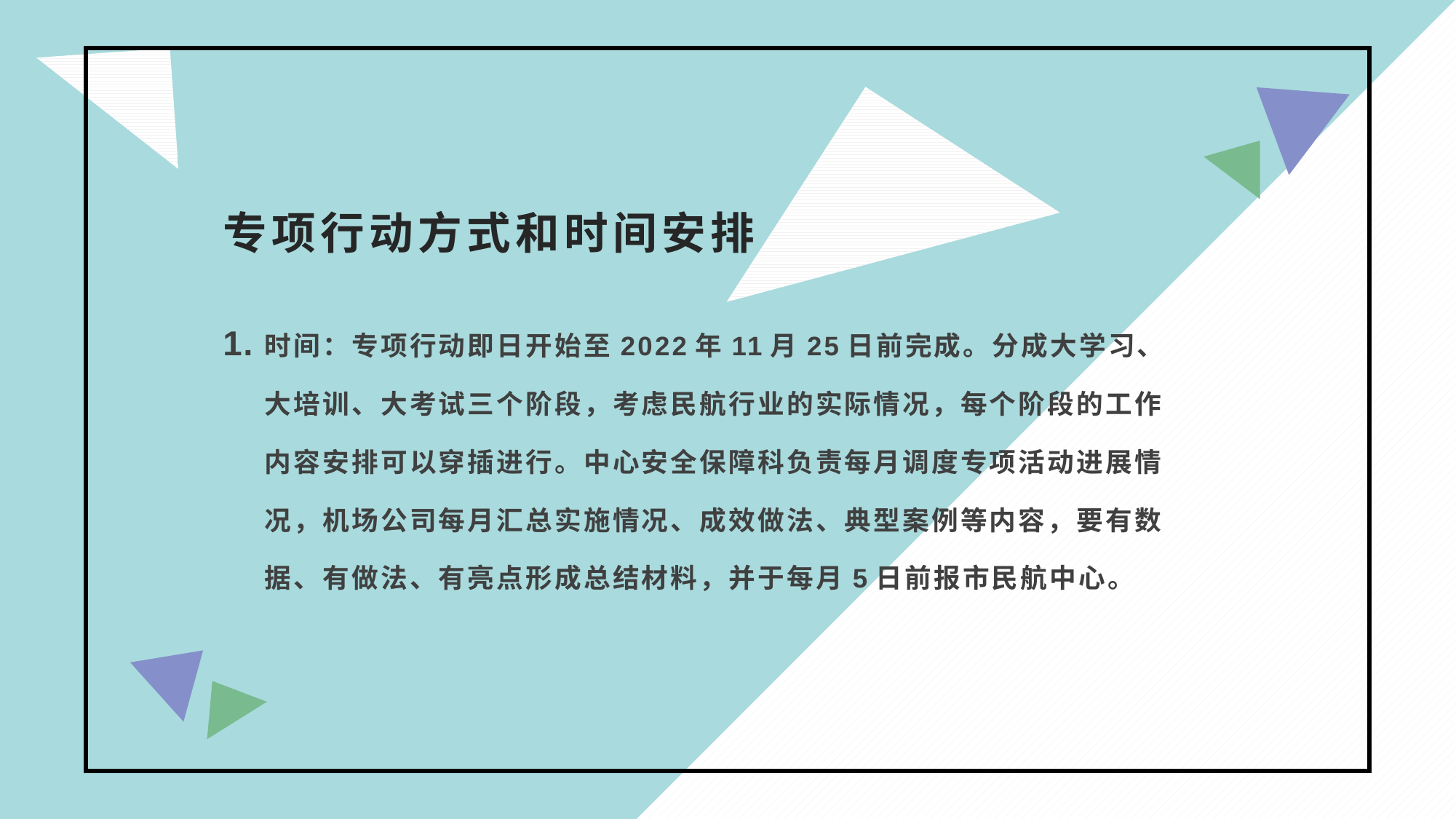

专项行动方式和时间安排
时间：专项行动即日开始至2022年11月25日前完成。分成大学习、大培训、大考试三个阶段，考虑民航行业的实际情况，每个阶段的工作内容安排可以穿插进行。中心安全保障科负责每月调度专项活动进展情况，机场公司每月汇总实施情况、成效做法、典型案例等内容，要有数据、有做法、有亮点形成总结材料，并于每月5日前报市民航中心。